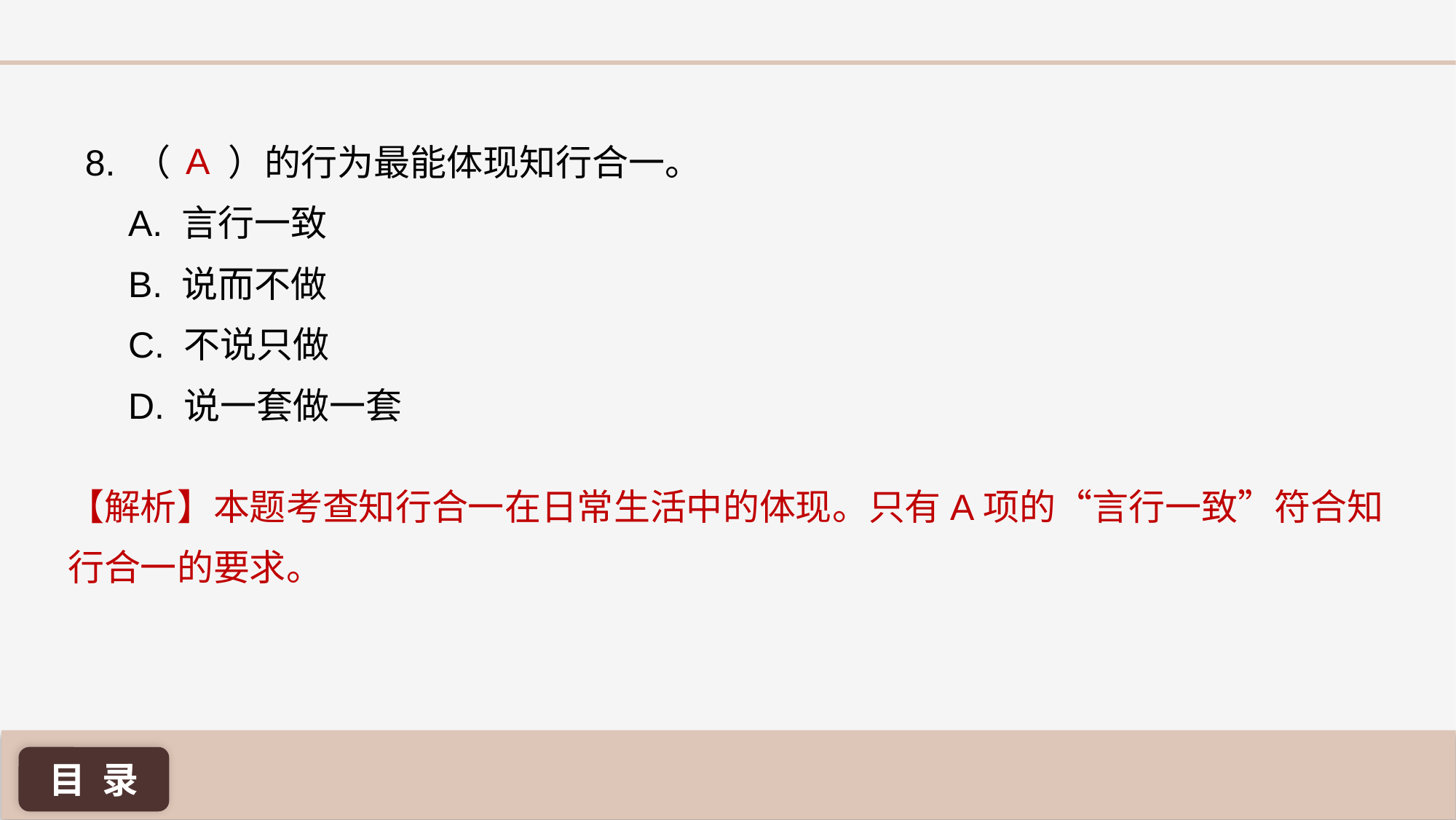

A
8. （       ）的行为最能体现知行合一。
A. 言行一致
B. 说而不做
C. 不说只做
D. 说一套做一套
【解析】本题考查知行合一在日常生活中的体现。只有A项的“言行一致”符合知行合一的要求。